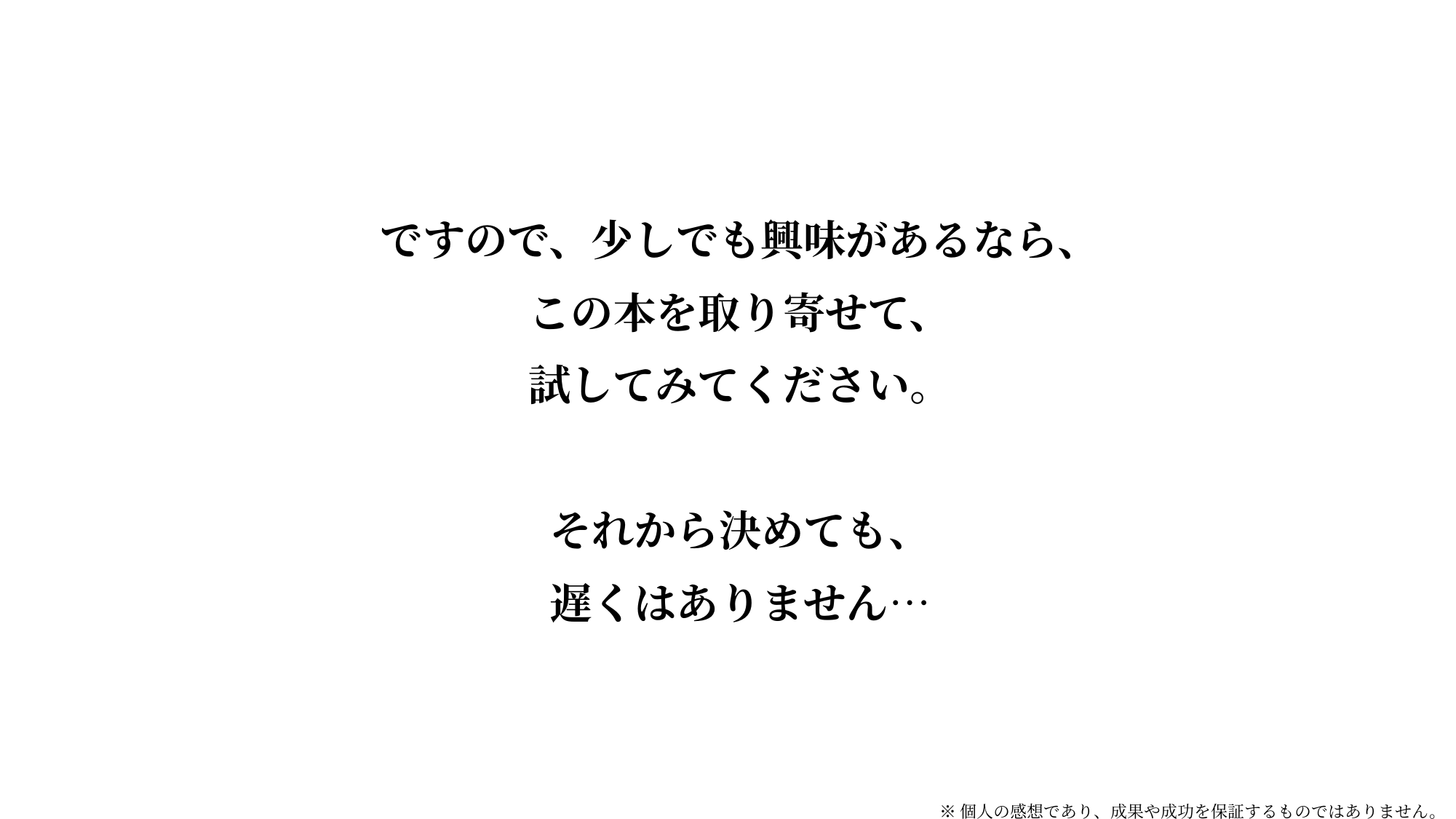

ですので、少しでも興味があるなら、
この本を取り寄せて、
試してみてください。

それから決めても、
遅くはありません…
※個人の感想であり、成果や成功を保証するものではありません。